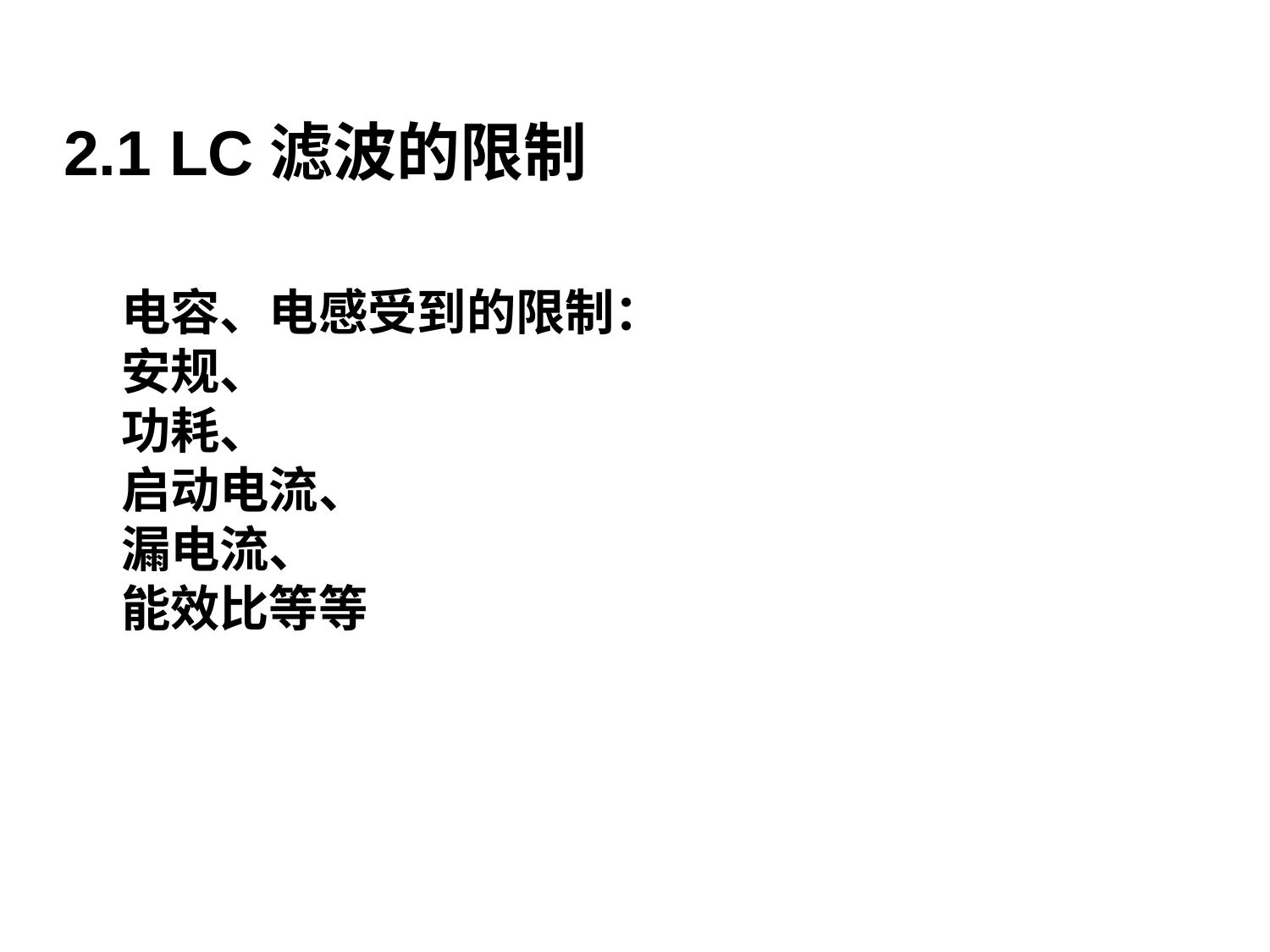

2.1 LC滤波的限制
电容、电感受到的限制：
安规、
功耗、
启动电流、
漏电流、
能效比等等

10